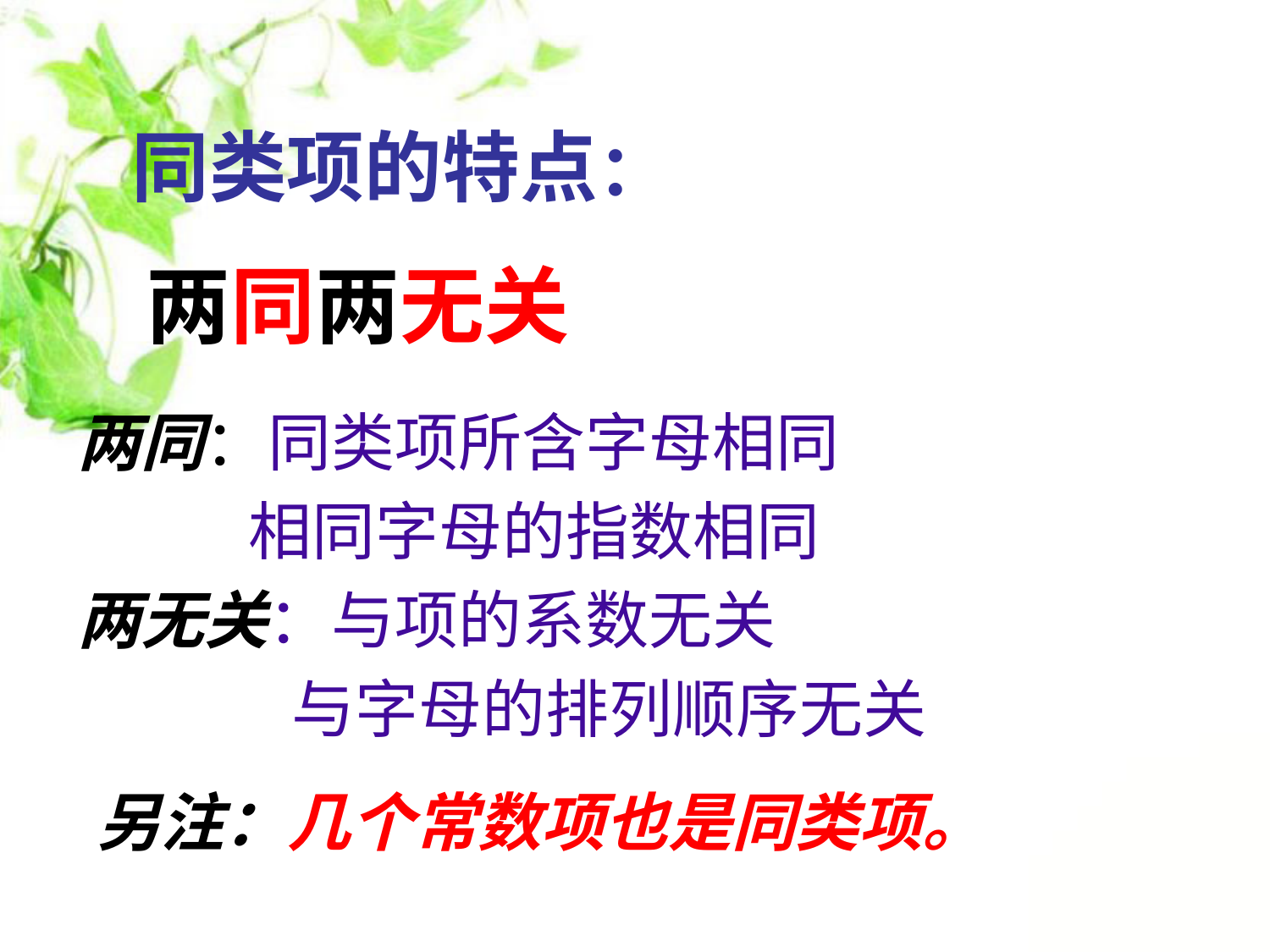

# 同类项的特点：
  两同两无关
两同：同类项所含字母相同
           相同字母的指数相同
两无关：与项的系数无关
              与字母的排列顺序无关
另注：几个常数项也是同类项。